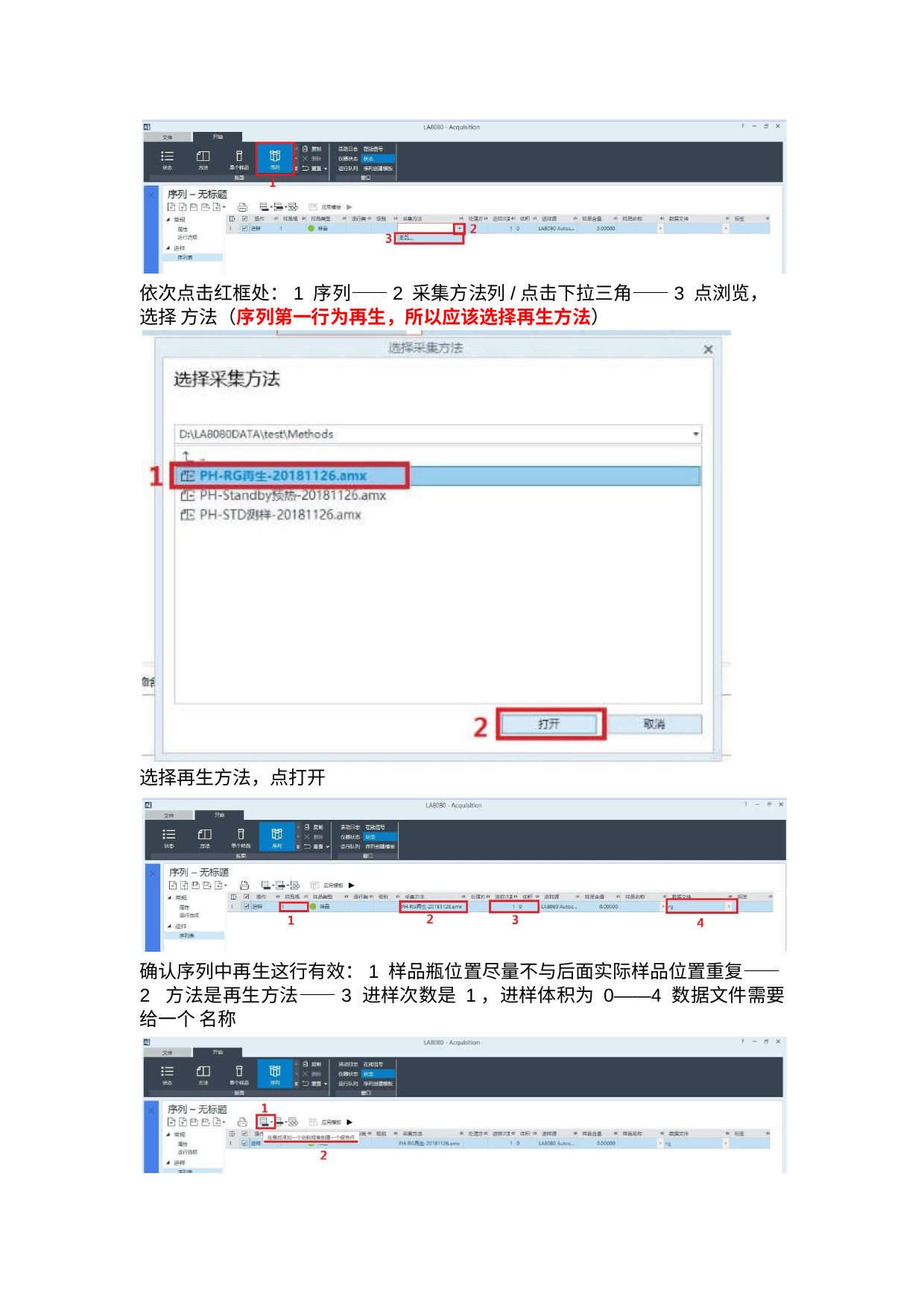

依次点击红框处：1 序列——2 采集方法列/点击下拉三角——3 点浏览，选择 方法（序列第一行为再生，所以应该选择再生方法）

选择再生方法，点打开

确认序列中再生这行有效：1 样品瓶位置尽量不与后面实际样品位置重复——2  方法是再生方法——3 进样次数是 1，进样体积为 0——4 数据文件需要给一个 名称